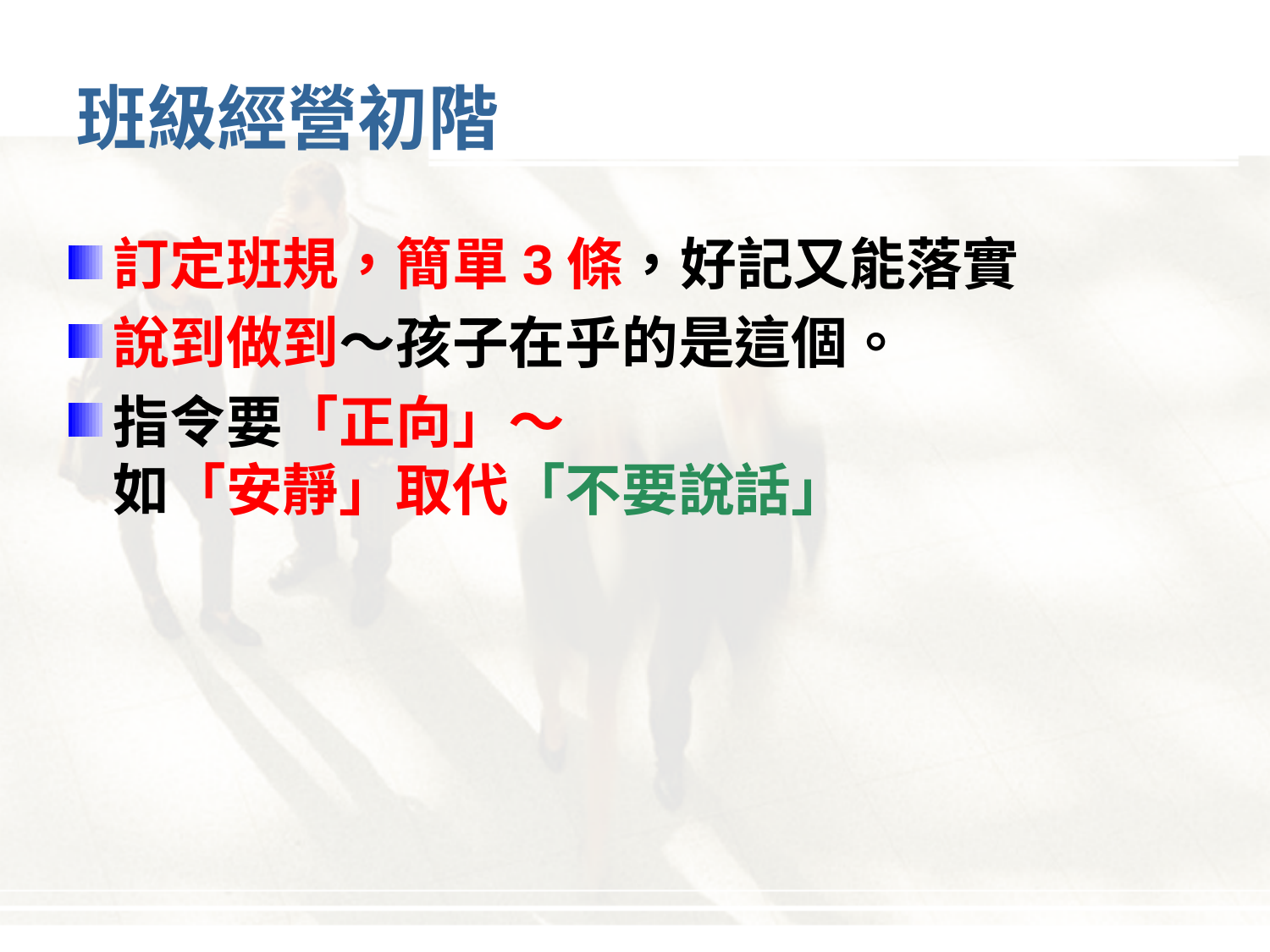

# 班級經營初階
訂定班規，簡單3條，好記又能落實
說到做到～孩子在乎的是這個。
指令要「正向」～
如「安靜」取代「不要說話」